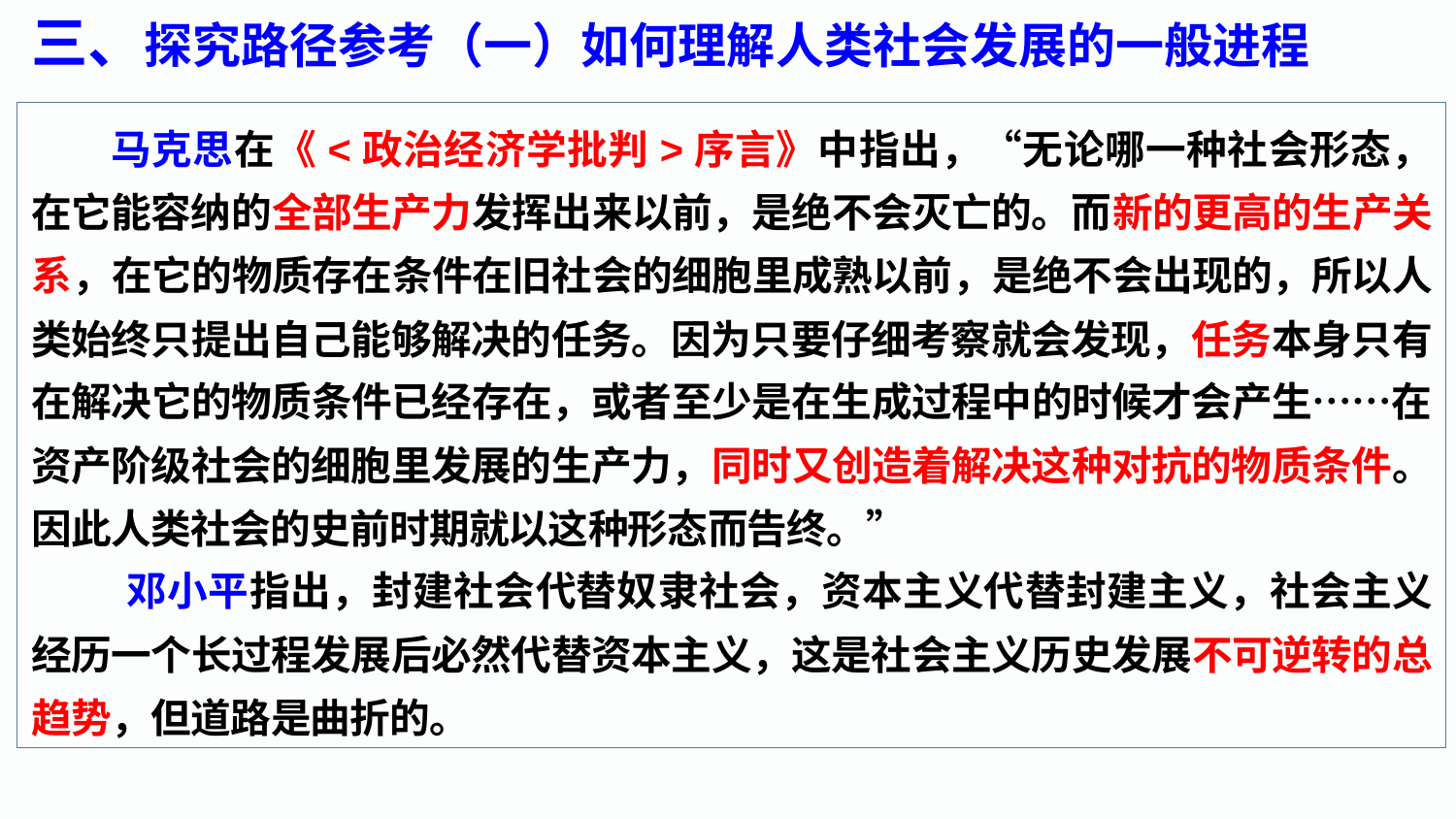

三、探究路径参考（一）如何理解人类社会发展的一般进程
马克思在《<政治经济学批判>序言》中指出，“无论哪一种社会形态，在它能容纳的全部生产力发挥出来以前，是绝不会灭亡的。而新的更高的生产关系，在它的物质存在条件在旧社会的细胞里成熟以前，是绝不会出现的，所以人类始终只提出自己能够解决的任务。因为只要仔细考察就会发现，任务本身只有在解决它的物质条件已经存在，或者至少是在生成过程中的时候才会产生……在资产阶级社会的细胞里发展的生产力，同时又创造着解决这种对抗的物质条件。因此人类社会的史前时期就以这种形态而告终。”
邓小平指出，封建社会代替奴隶社会，资本主义代替封建主义，社会主义经历一个长过程发展后必然代替资本主义，这是社会主义历史发展不可逆转的总趋势，但道路是曲折的。